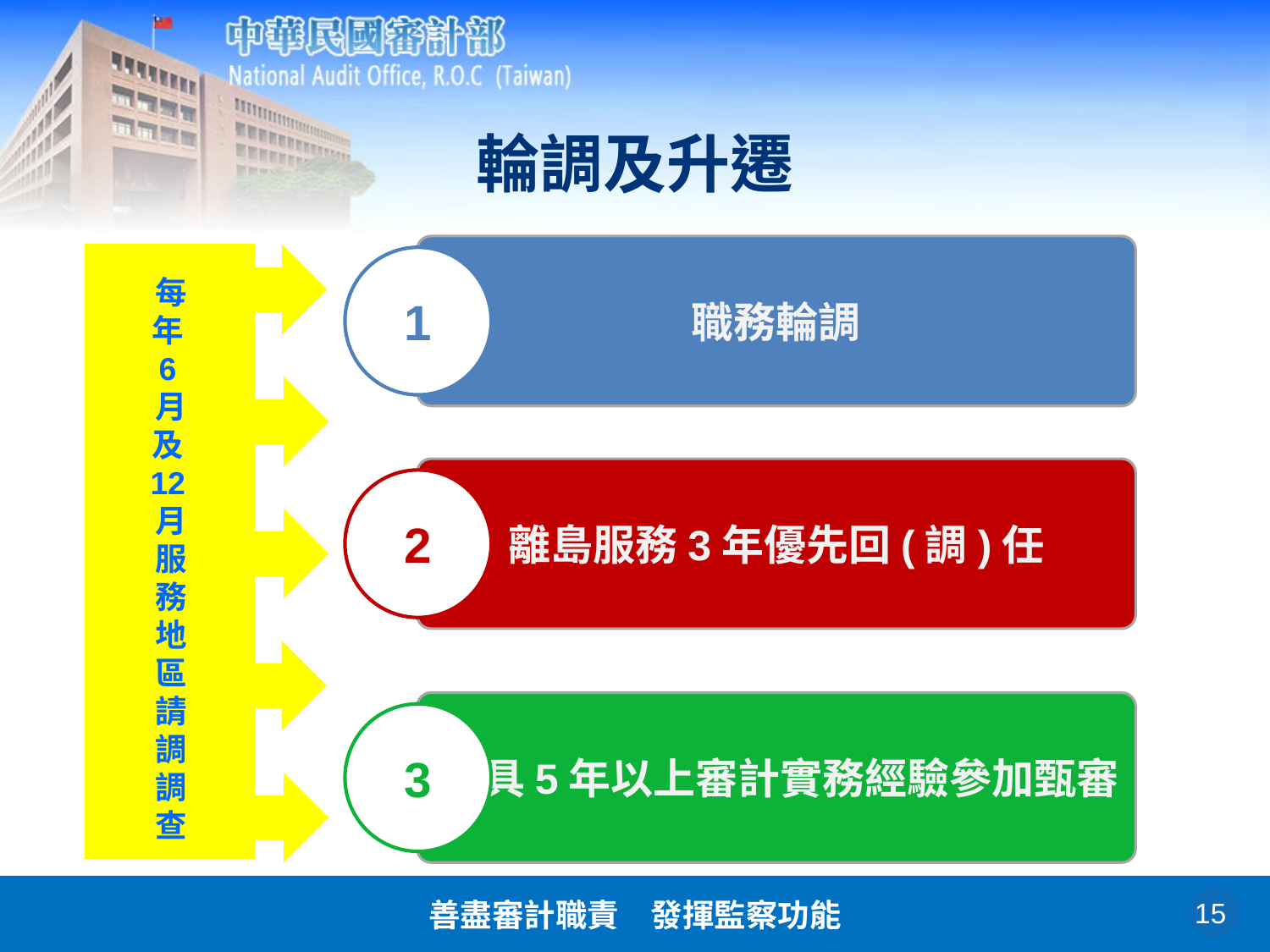

# 輪調及升遷
職務輪調
1

每年6月及12月
服務地區請調調查
離島服務3年優先回(調)任
2
具5年以上審計實務經驗參加甄審
3